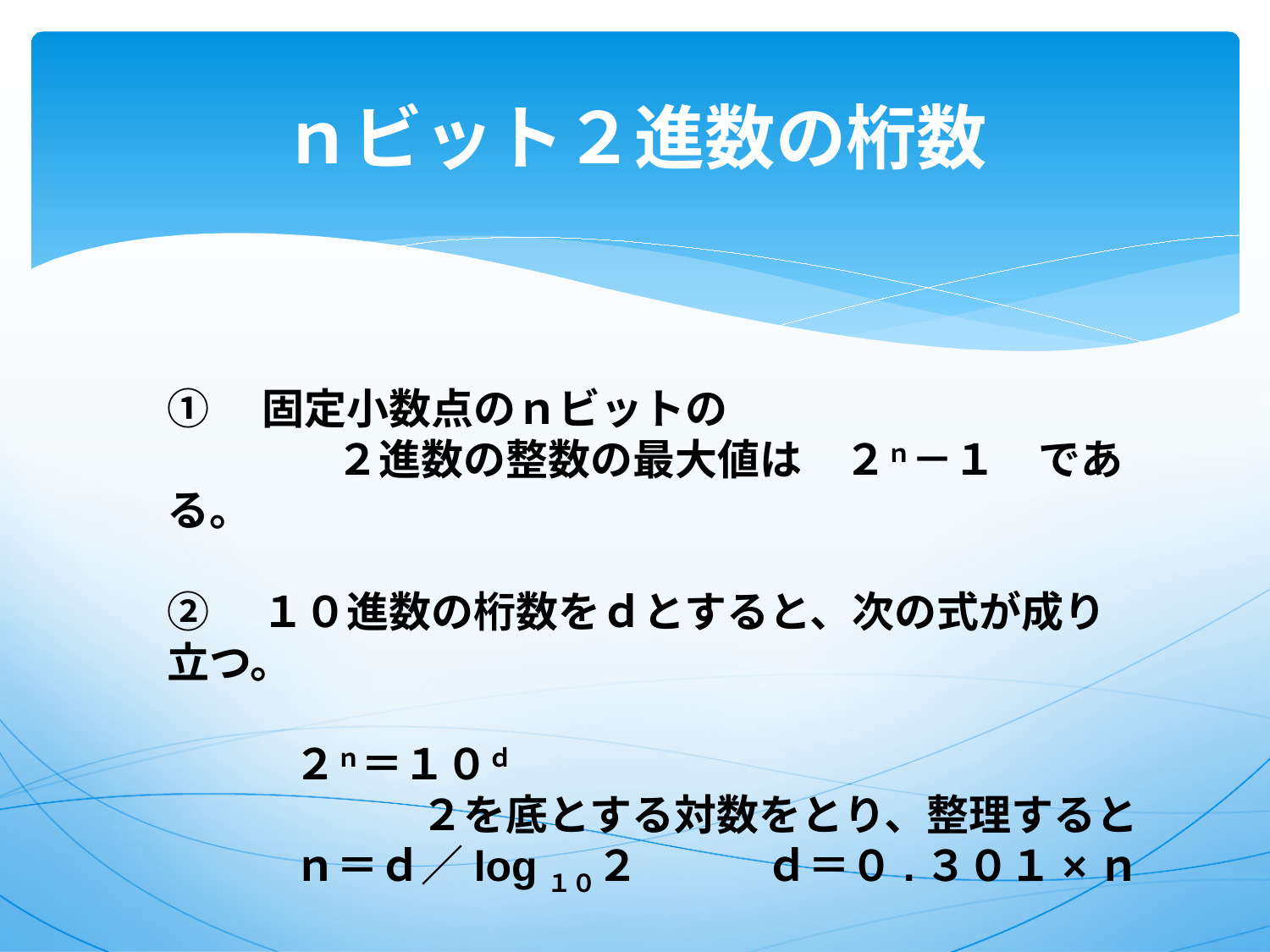

# ｎビット２進数の桁数
①　固定小数点のｎビットの
　　　　２進数の整数の最大値は　２ｎ－１　である。

②　１０進数の桁数をｄとすると、次の式が成り立つ。

２ｎ＝１０ｄ
　　　２を底とする対数をとり、整理すると
ｎ＝ｄ／log１０２　　　ｄ＝０.３０１×ｎ